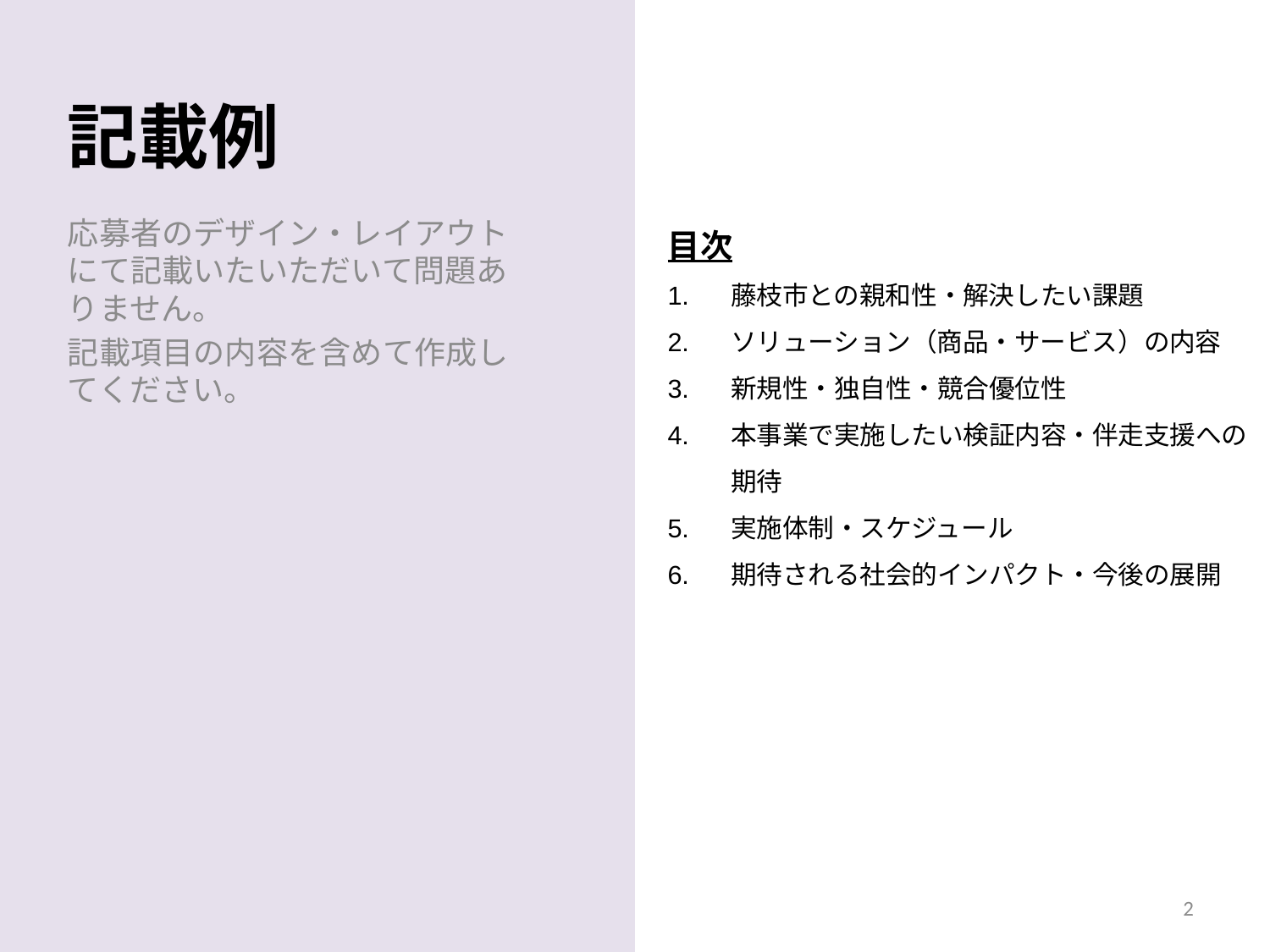

記載例
目次
藤枝市との親和性・解決したい課題
ソリューション（商品・サービス）の内容
新規性・独自性・競合優位性
本事業で実施したい検証内容・伴走支援への期待
実施体制・スケジュール
期待される社会的インパクト・今後の展開

応募者のデザイン・レイアウトにて記載いたいただいて問題ありません。
記載項目の内容を含めて作成してください。
2